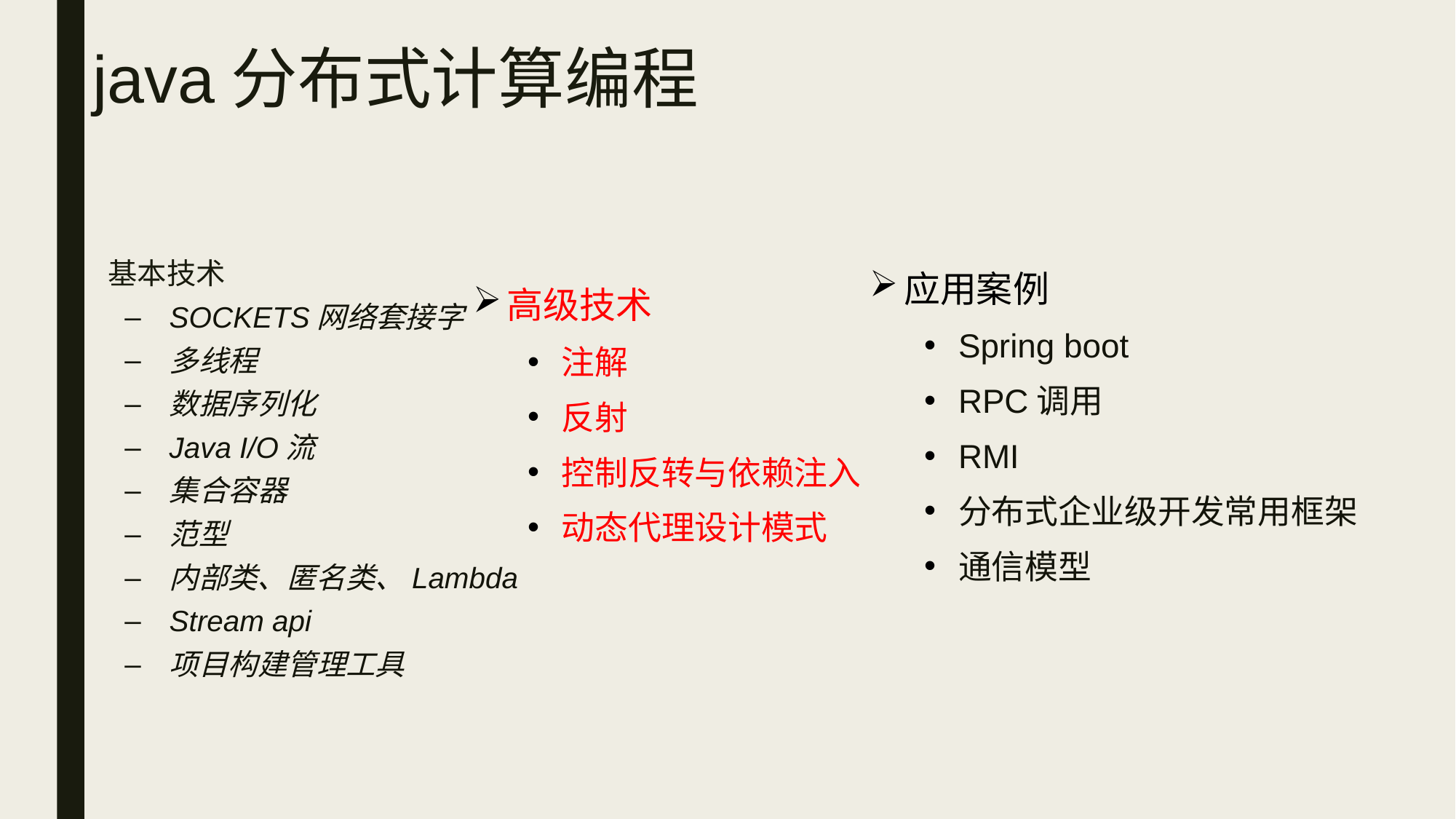

# java分布式计算编程
高级技术
注解
反射
控制反转与依赖注入
动态代理设计模式

应用案例
Spring boot
RPC调用
RMI
分布式企业级开发常用框架
通信模型

基本技术
SOCKETS网络套接字
多线程
数据序列化
Java I/O流
集合容器
范型
内部类、匿名类、Lambda
Stream api
项目构建管理工具